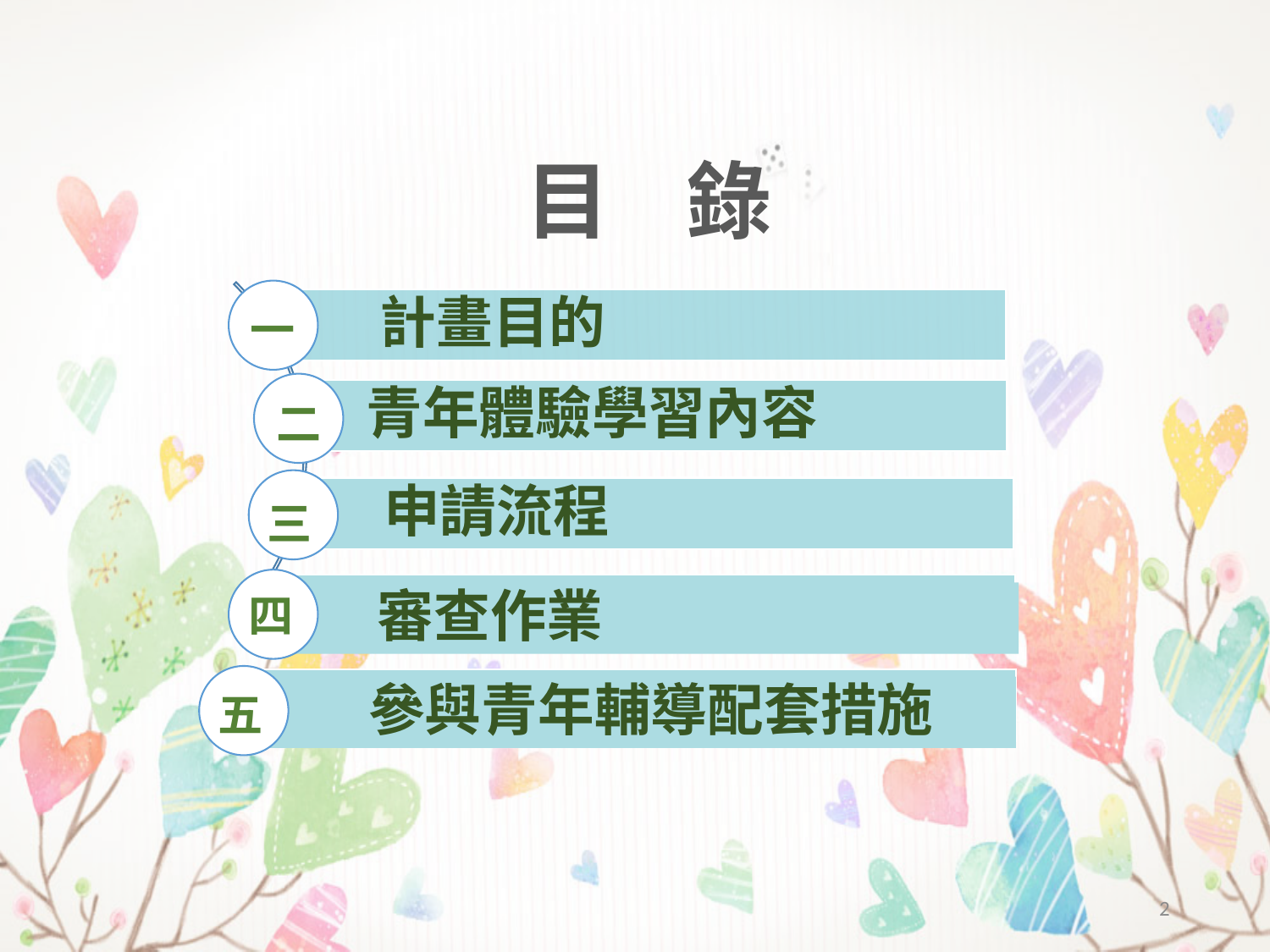

# 目    錄
   計畫目的
青年體驗學習內容
 申請流程
一
二
三

四

  審查作業

    參與青年輔導配套措施
五

2